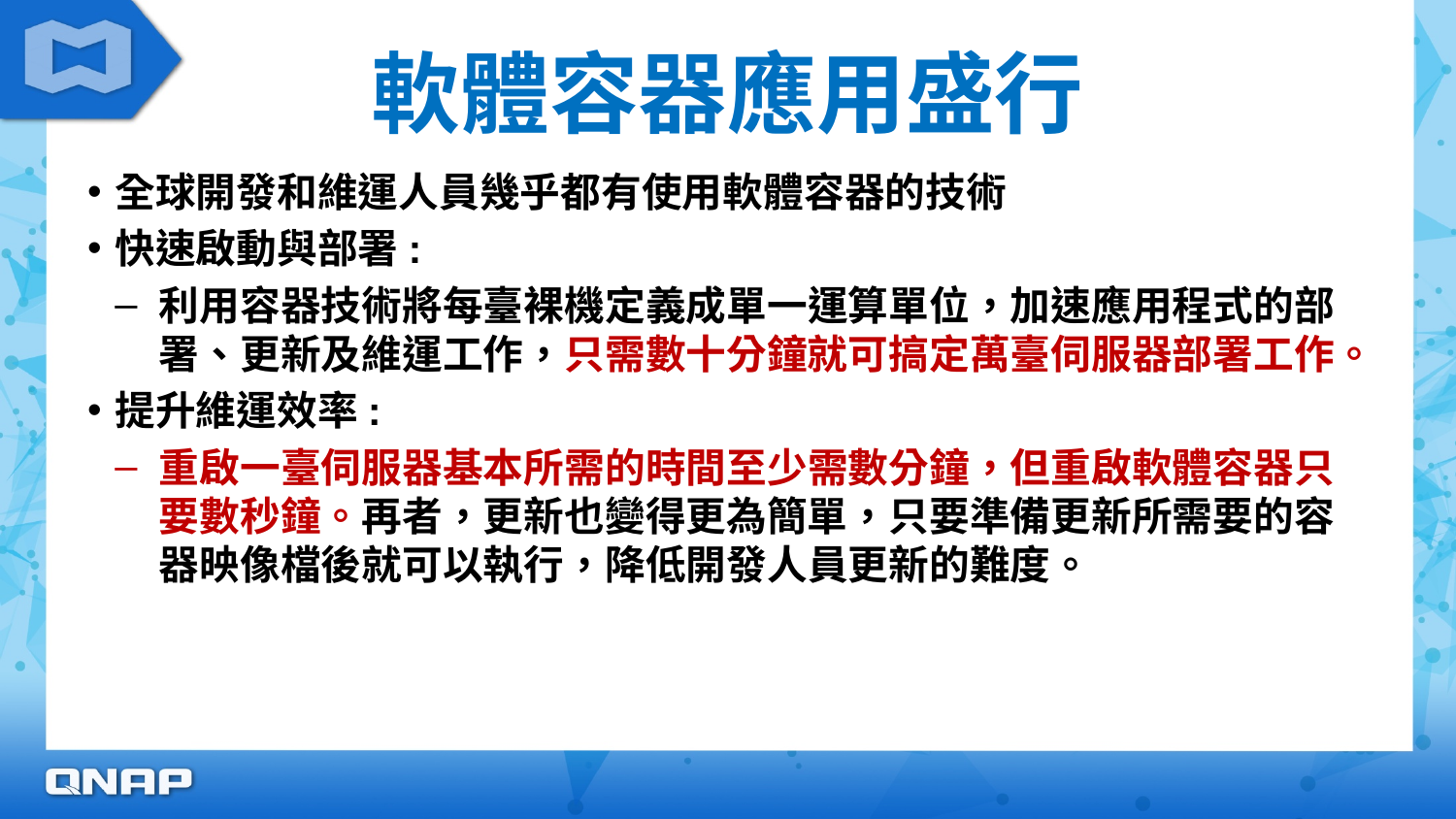

# 軟體容器應用盛行
全球開發和維運人員幾乎都有使用軟體容器的技術
快速啟動與部署:
利用容器技術將每臺裸機定義成單一運算單位，加速應用程式的部署、更新及維運工作，只需數十分鐘就可搞定萬臺伺服器部署工作。
提升維運效率:
重啟一臺伺服器基本所需的時間至少需數分鐘，但重啟軟體容器只要數秒鐘。再者，更新也變得更為簡單，只要準備更新所需要的容器映像檔後就可以執行，降低開發人員更新的難度。